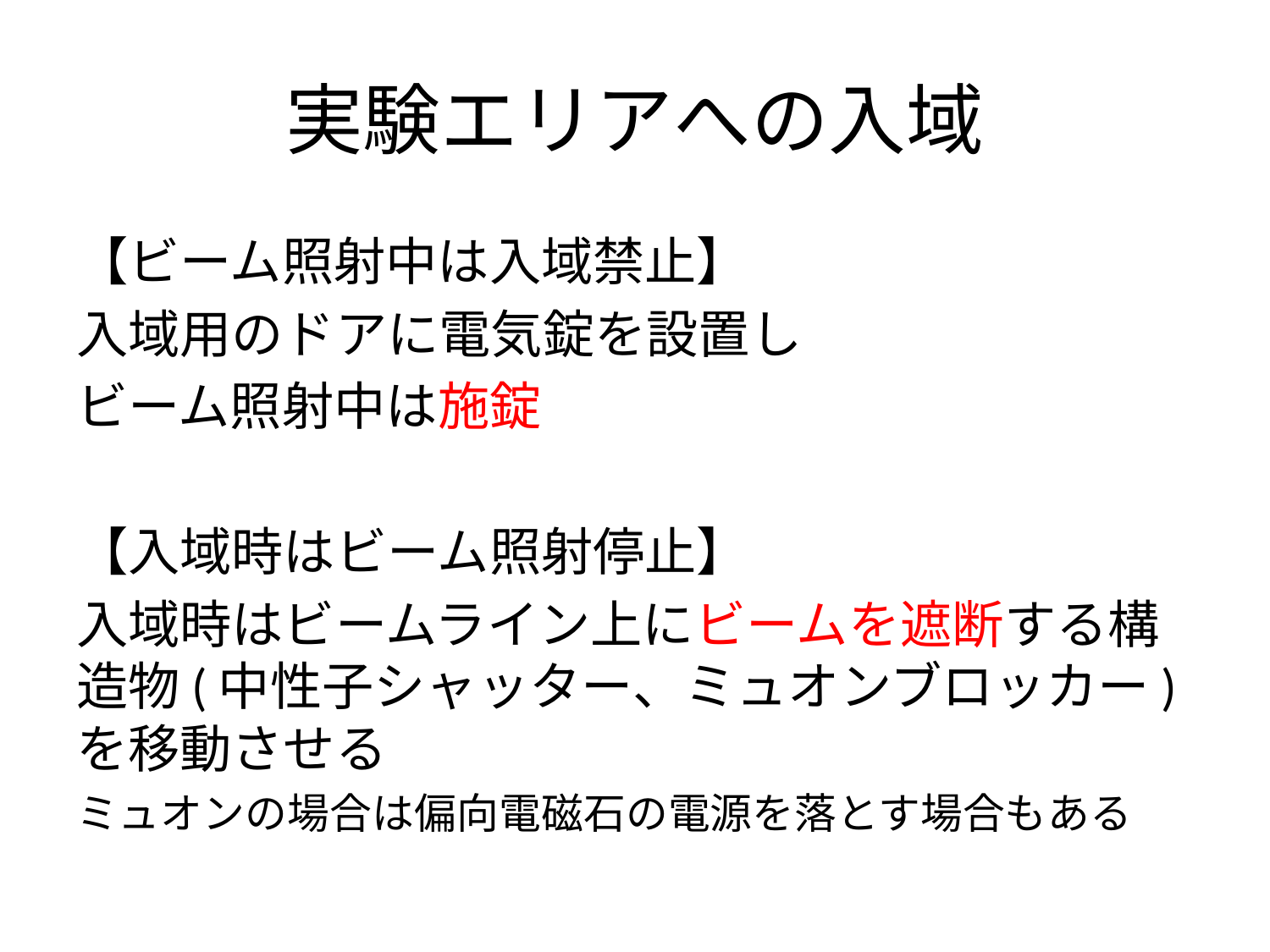

# 実験エリアへの入域
【ビーム照射中は入域禁止】
入域用のドアに電気錠を設置し
ビーム照射中は施錠

【入域時はビーム照射停止】
入域時はビームライン上にビームを遮断する構造物(中性子シャッター、ミュオンブロッカー)を移動させる
ミュオンの場合は偏向電磁石の電源を落とす場合もある